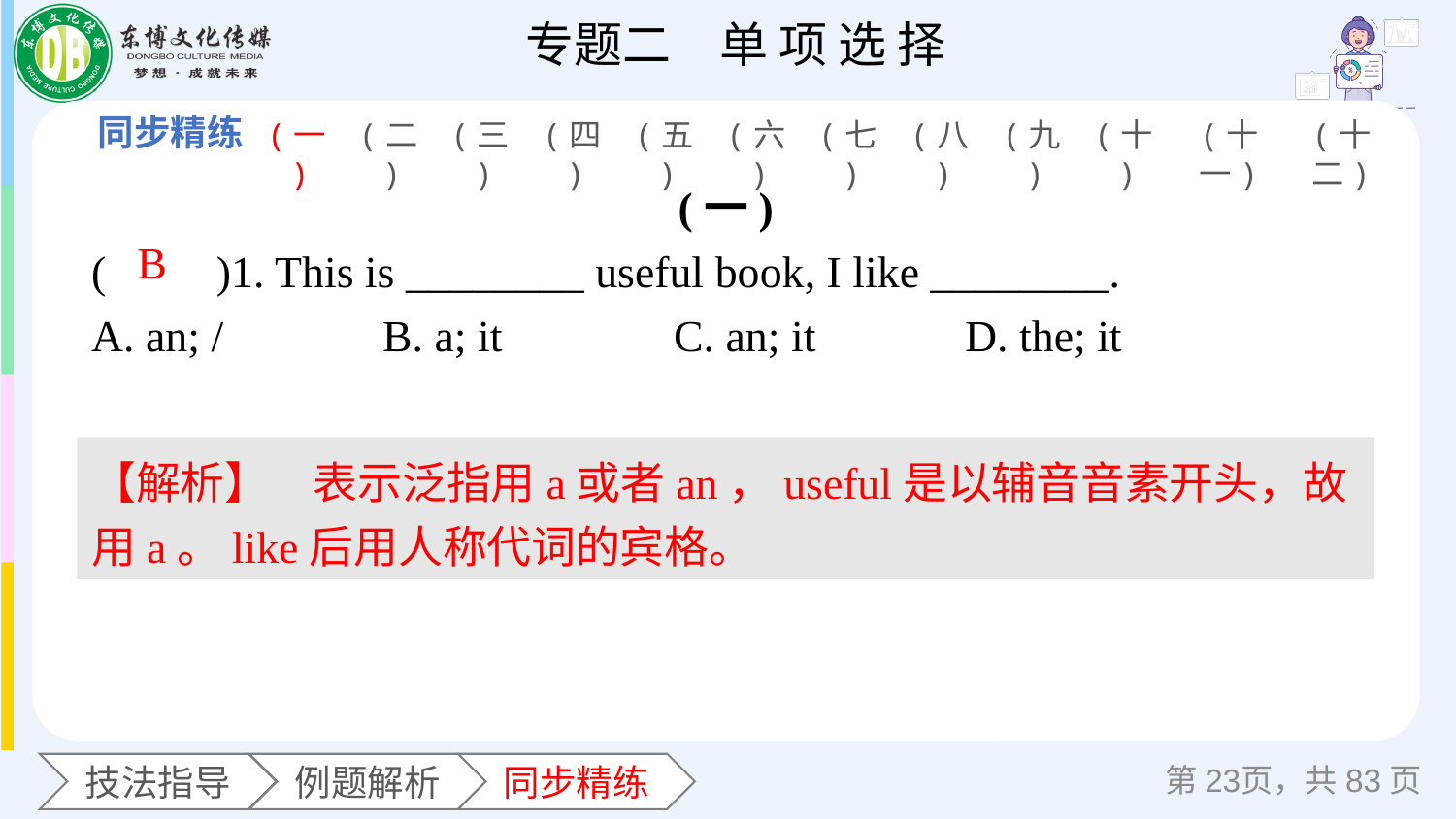

(一)
(二)
(三)
(四)
(五)
(六)
(七)
(八)
(九)
(十)
(十一)
(十二)
(一)
(　　)1. This is ________ useful book, I like ________.
A. an; /    	B. a; it    	C. an; it    	D. the; it
B
【解析】　表示泛指用a或者an，useful是以辅音音素开头，故用a。like后用人称代词的宾格。
第23页，共83页